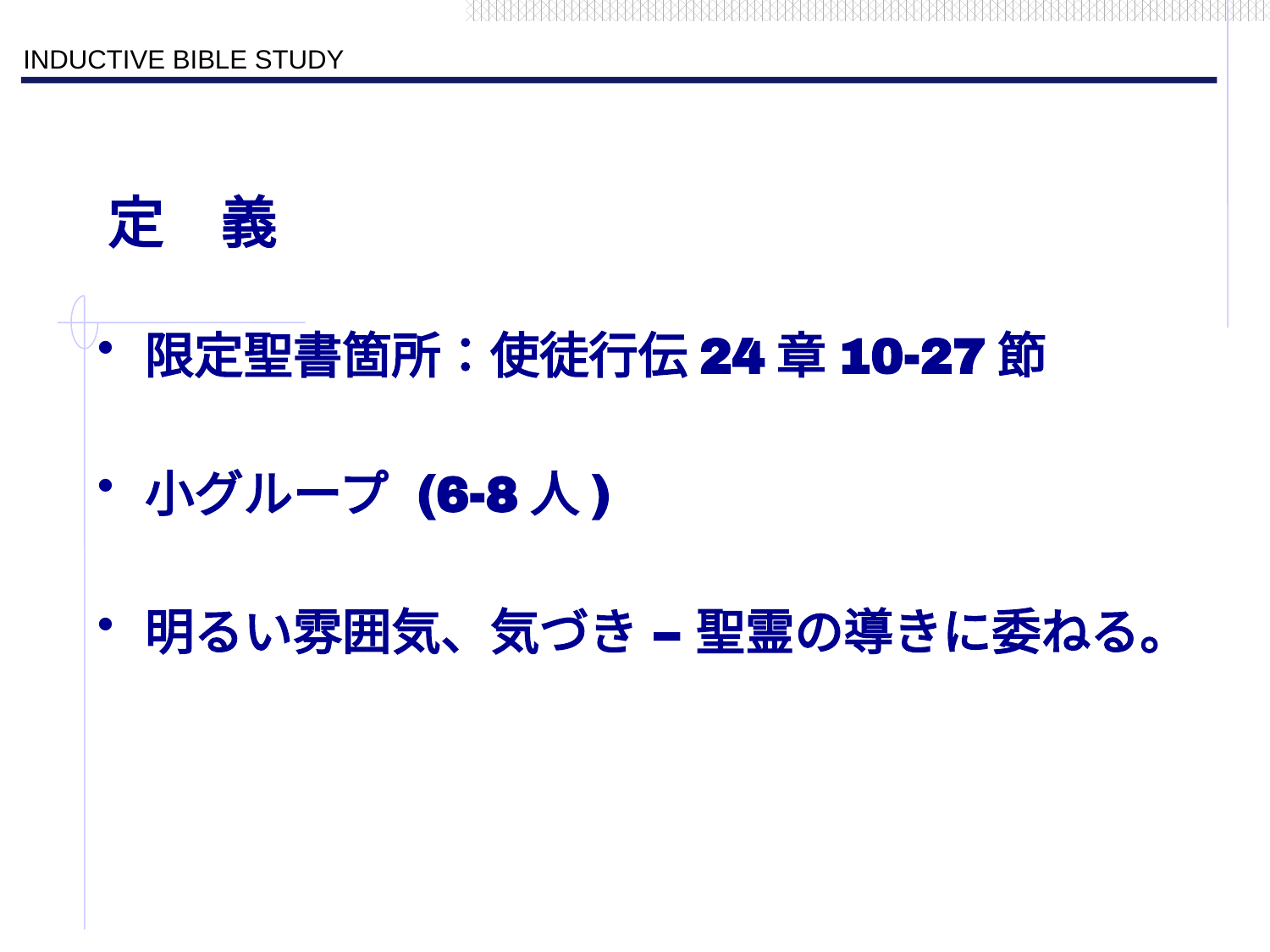

# 定　義
限定聖書箇所：使徒行伝24章10-27節

小グループ (6-8人)

明るい雰囲気、気づき – 聖霊の導きに委ねる。